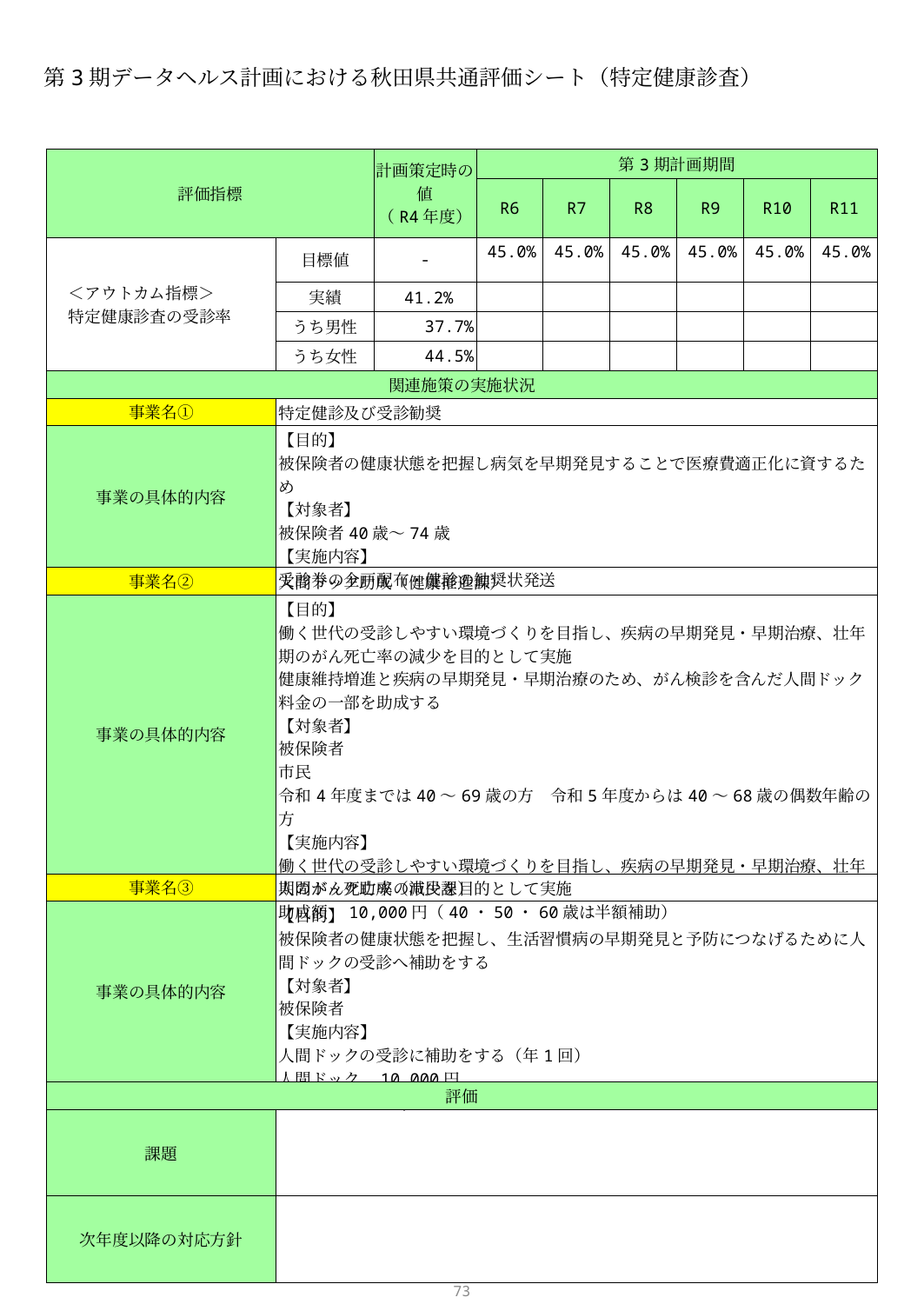

第3期データヘルス計画における秋田県共通評価シート（特定健康診査）
| 評価指標 |  | 計画策定時の値 （R4年度） | 第3期計画期間 |  |  |  |  |  |
| --- | --- | --- | --- | --- | --- | --- | --- | --- |
|  |  |  | R6 | R7 | R8 | R9 | R10 | R11 |
| ＜アウトカム指標＞ 特定健康診査の受診率 | 目標値 | - | 45.0% | 45.0% | 45.0% | 45.0% | 45.0% | 45.0% |
|  | 実績 | 41.2% |  |  |  |  |  |  |
|  | うち男性 | 37.7% |  |  |  |  |  |  |
|  | うち女性 | 44.5% |  |  |  |  |  |  |
| 関連施策の実施状況 |  |  |  |  |  |  |  |  |
| 事業名① | 特定健診及び受診勧奨 |  |  |  |  |  |  |  |
| 事業の具体的内容 | 【目的】 被保険者の健康状態を把握し病気を早期発見することで医療費適正化に資するため 【対象者】 被保険者40歳～74歳　 【実施内容】 受診券の全戸配布・健診の勧奨状発送 |  |  |  |  |  |  |  |
| 事業名② | 人間ドック助成（健康推進課） |  |  |  |  |  |  |  |
| 事業の具体的内容 | 【目的】 働く世代の受診しやすい環境づくりを目指し、疾病の早期発見・早期治療、壮年期のがん死亡率の減少を目的として実施 健康維持増進と疾病の早期発見・早期治療のため、がん検診を含んだ人間ドック料金の一部を助成する 【対象者】 被保険者 市民 令和4年度までは40～69歳の方　令和5年度からは40～68歳の偶数年齢の方 【実施内容】 働く世代の受診しやすい環境づくりを目指し、疾病の早期発見・早期治療、壮年期のがん死亡率の減少を目的として実施 助成額　10,000円（40・50・60歳は半額補助） |  |  |  |  |  |  |  |
| 事業名③ | 人間ドック助成（市民課） |  |  |  |  |  |  |  |
| 事業の具体的内容 | 【目的】 被保険者の健康状態を把握し、生活習慣病の早期発見と予防につなげるために人間ドックの受診へ補助をする 【対象者】 被保険者 【実施内容】 人間ドックの受診に補助をする（年1回） 人間ドック　10,000円 脳ドック　　20,000円 |  |  |  |  |  |  |  |
| 評価 |  |  |  |  |  |  |  |  |
| 課題 |  |  |  |  |  |  |  |  |
| 次年度以降の対応方針 |  |  |  |  |  |  |  |  |
73